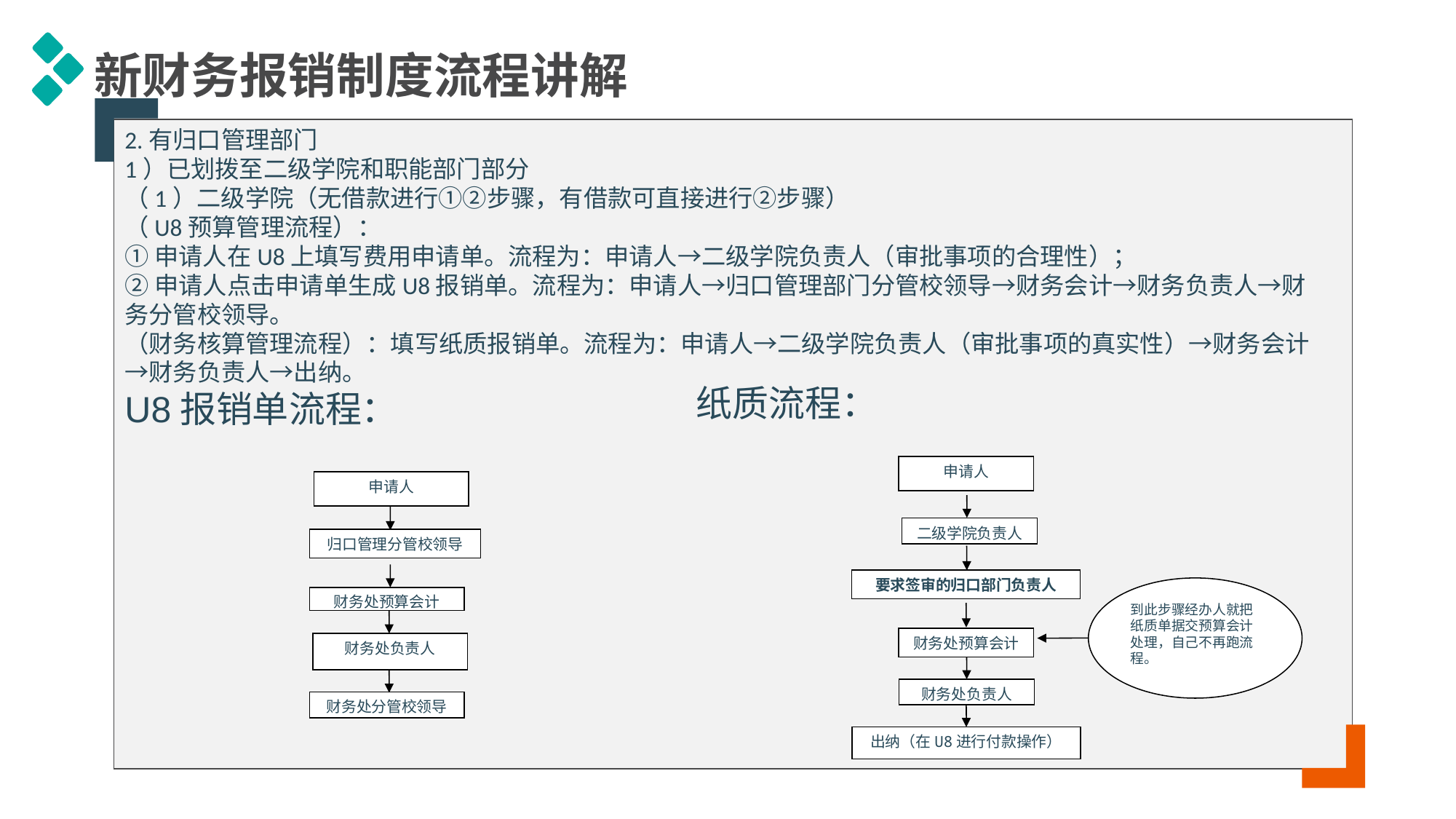

新财务报销制度流程讲解

2.有归口管理部门
1）已划拨至二级学院和职能部门部分
（1）二级学院（无借款进行①②步骤，有借款可直接进行②步骤）
（U8预算管理流程）：
①申请人在U8上填写费用申请单。流程为：申请人→二级学院负责人（审批事项的合理性）；
②申请人点击申请单生成U8报销单。流程为：申请人→归口管理部门分管校领导→财务会计→财务负责人→财务分管校领导。
（财务核算管理流程）：填写纸质报销单。流程为：申请人→二级学院负责人（审批事项的真实性）→财务会计→财务负责人→出纳。
U8报销单流程：

纸质流程：
申请人
申请人

二级学院负责人
归口管理分管校领导

要求签审的归口部门负责人
到此步骤经办人就把纸质单据交预算会计处理，自己不再跑流程。
财务处预算会计

财务处预算会计
财务处负责人

财务处负责人
财务处分管校领导

出纳（在U8进行付款操作）